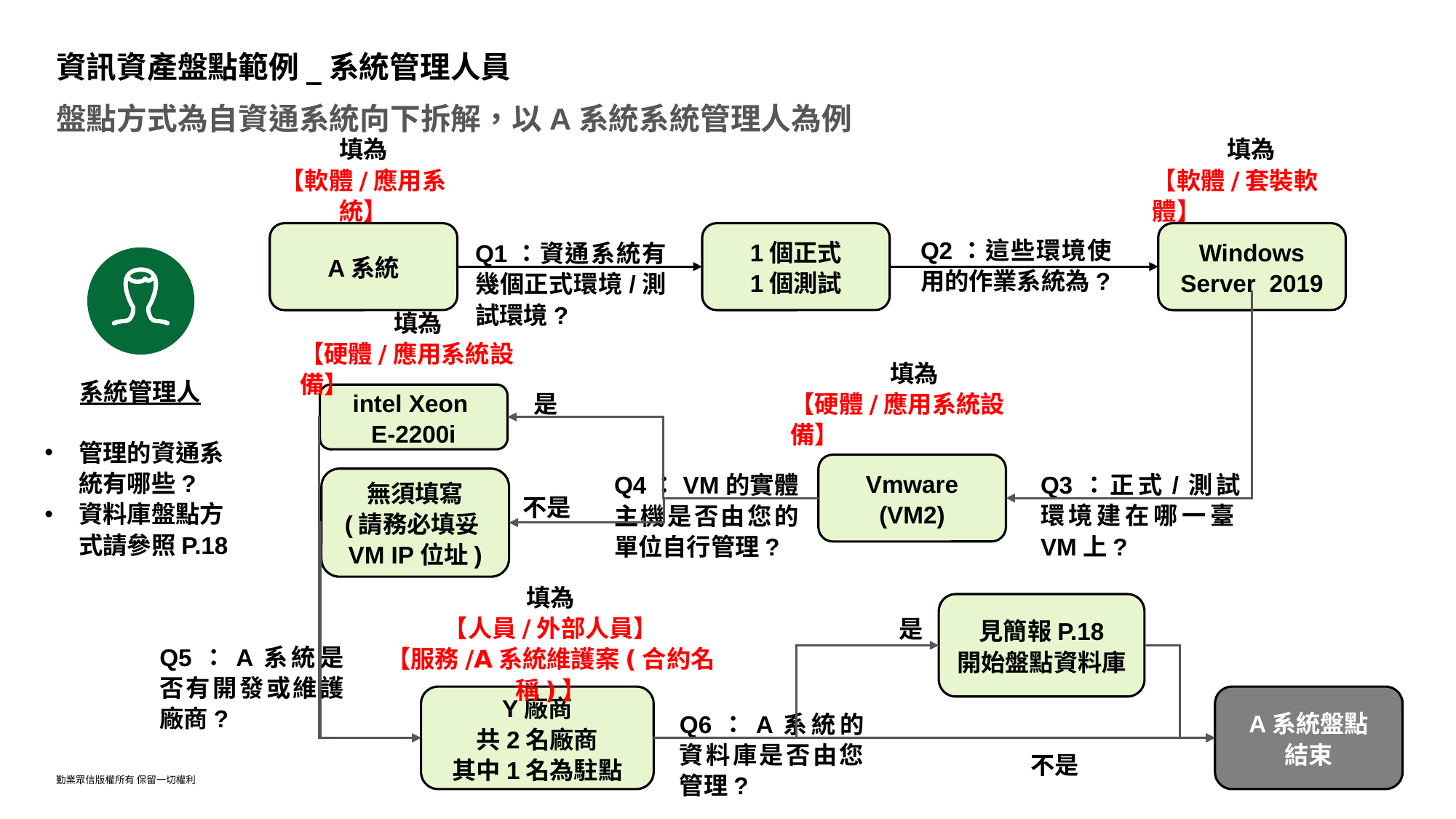

# 資訊資產盤點範例_系統管理人員
盤點方式為自資通系統向下拆解，以A系統系統管理人為例
填為
【軟體/應用系統】
填為
【軟體/套裝軟體】
Q2：這些環境使用的作業系統為?
A系統
1個正式
1個測試
Windows
Server  2019
Q1：資通系統有幾個正式環境/測試環境?

填為
【硬體/應用系統設備】
系統管理人
填為
【硬體/應用系統設備】
是
intel Xeon
E-2200i
管理的資通系統有哪些?
資料庫盤點方式請參照P.18
Vmware
(VM2)
Q3：正式/測試環境建在哪一臺VM上?
Q4：VM的實體主機是否由您的單位自行管理?
無須填寫
(請務必填妥VM IP位址)
不是
填為
【人員/外部人員】
【服務/A系統維護案(合約名稱)】
見簡報P.18
開始盤點資料庫
是
Q5：A系統是否有開發或維護廠商?
Y廠商
共2名廠商
其中1名為駐點
A系統盤點
結束
Q6：A系統的資料庫是否由您管理?
不是